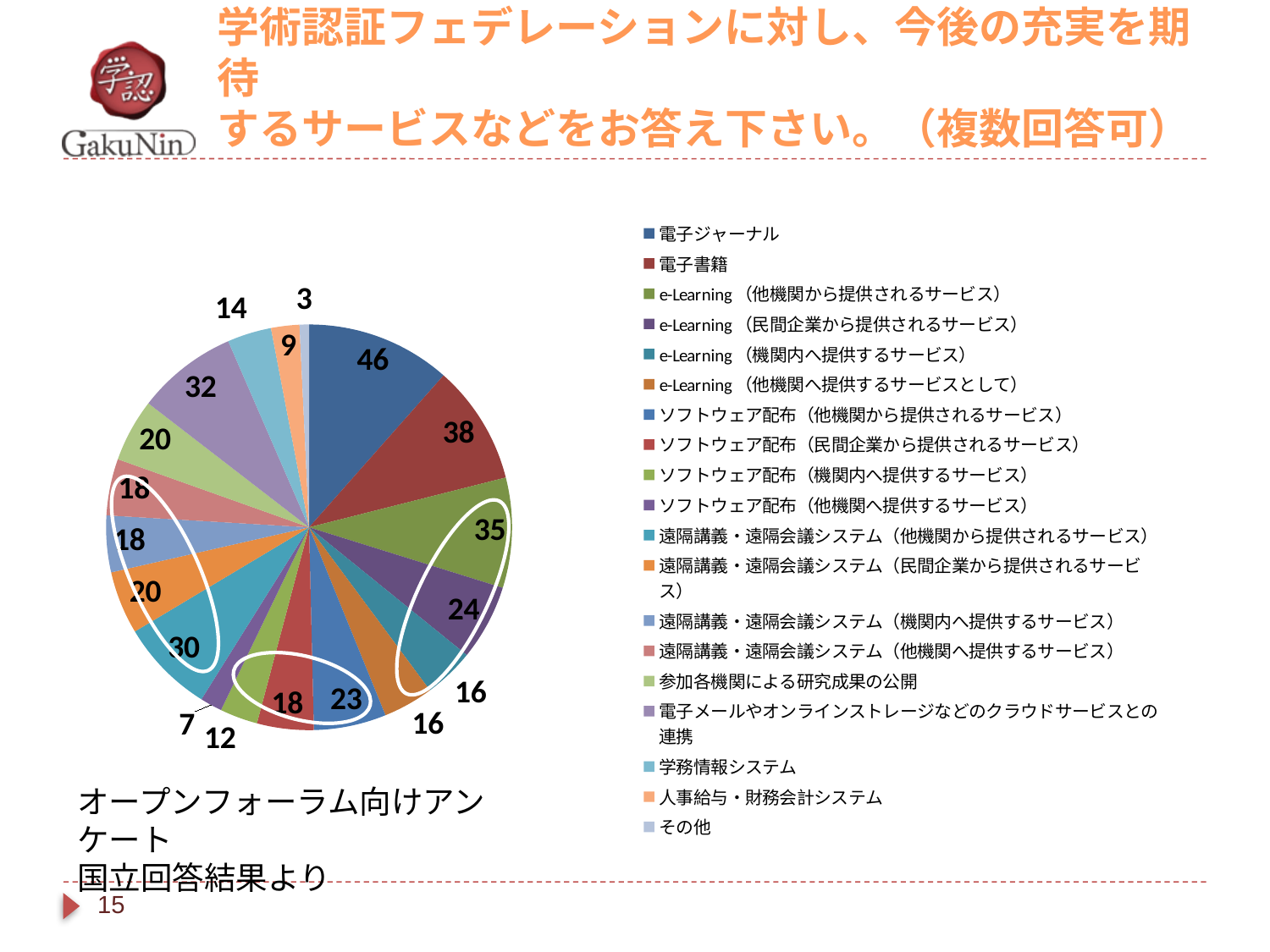

# 学術認証フェデレーションに対し、今後の充実を期待 するサービスなどをお答え下さい。（複数回答可）

### Chart

| Category |  |
|---|---|
| 電子ジャーナル | 46.0 |
| 電子書籍 | 38.0 |
| e-Learning（他機関から提供されるサービス） | 35.0 |
| e-Learning（民間企業から提供されるサービス） | 24.0 |
| e-Learning（機関内へ提供するサービス） | 16.0 |
| e-Learning（他機関へ提供するサービスとして） | 16.0 |
| ソフトウェア配布（他機関から提供されるサービス） | 23.0 |
| ソフトウェア配布（民間企業から提供されるサービス） | 18.0 |
| ソフトウェア配布（機関内へ提供するサービス） | 12.0 |
| ソフトウェア配布（他機関へ提供するサービス） | 7.0 |
| 遠隔講義・遠隔会議システム（他機関から提供されるサービス） | 30.0 |
| 遠隔講義・遠隔会議システム（民間企業から提供されるサービス） | 20.0 |
| 遠隔講義・遠隔会議システム（機関内へ提供するサービス） | 18.0 |
| 遠隔講義・遠隔会議システム（他機関へ提供するサービス） | 18.0 |
| 参加各機関による研究成果の公開 | 20.0 |
| 電子メールやオンラインストレージなどのクラウドサービスとの連携 | 32.0 |
| 学務情報システム | 14.0 |
| 人事給与・財務会計システム | 9.0 |
| その他　　 | 3.0 |
オープンフォーラム向けアンケート
国立回答結果より
15